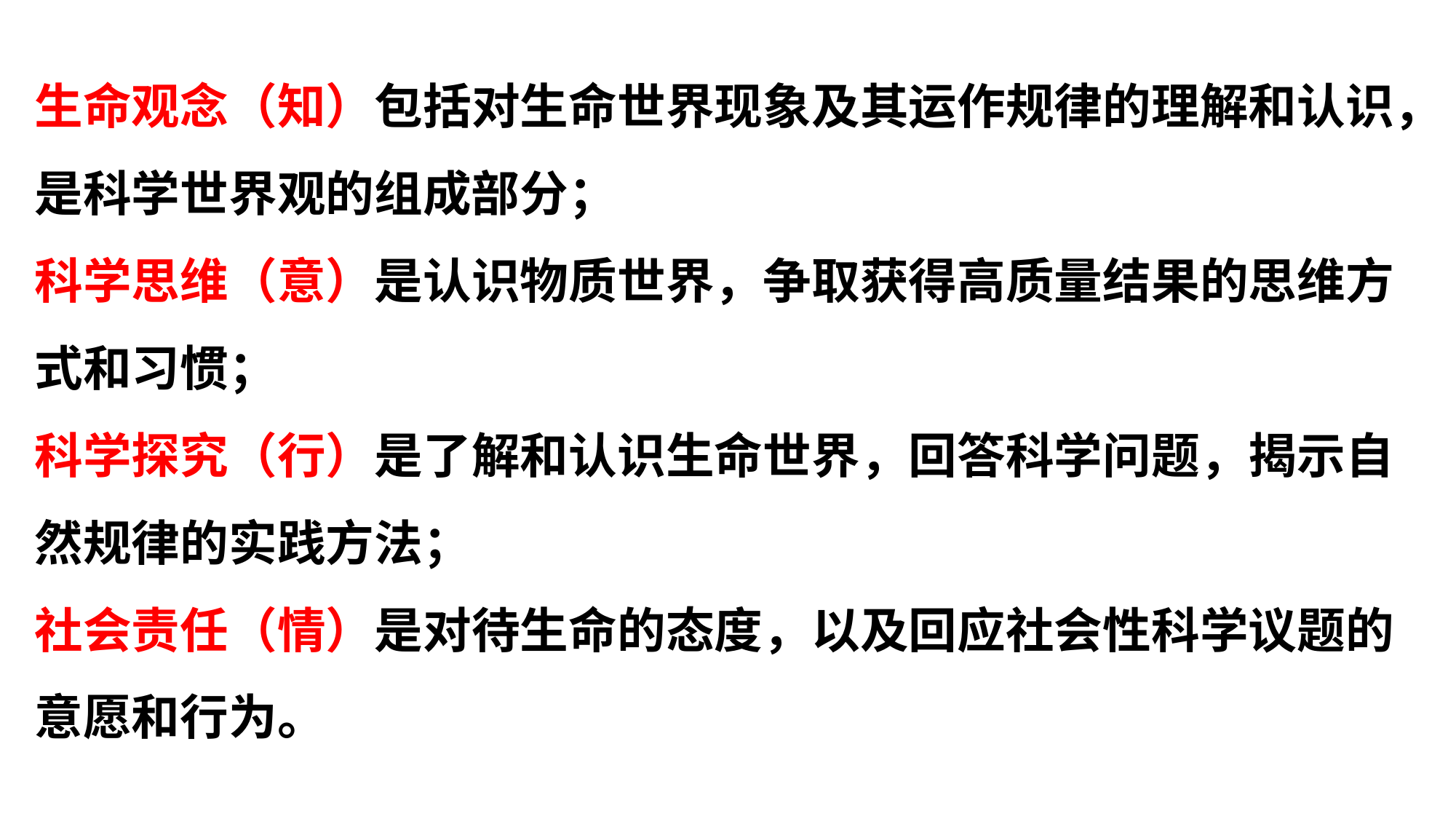

生命观念（知）包括对生命世界现象及其运作规律的理解和认识，是科学世界观的组成部分；
科学思维（意）是认识物质世界，争取获得高质量结果的思维方式和习惯；
科学探究（行）是了解和认识生命世界，回答科学问题，揭示自然规律的实践方法；
社会责任（情）是对待生命的态度，以及回应社会性科学议题的意愿和行为。